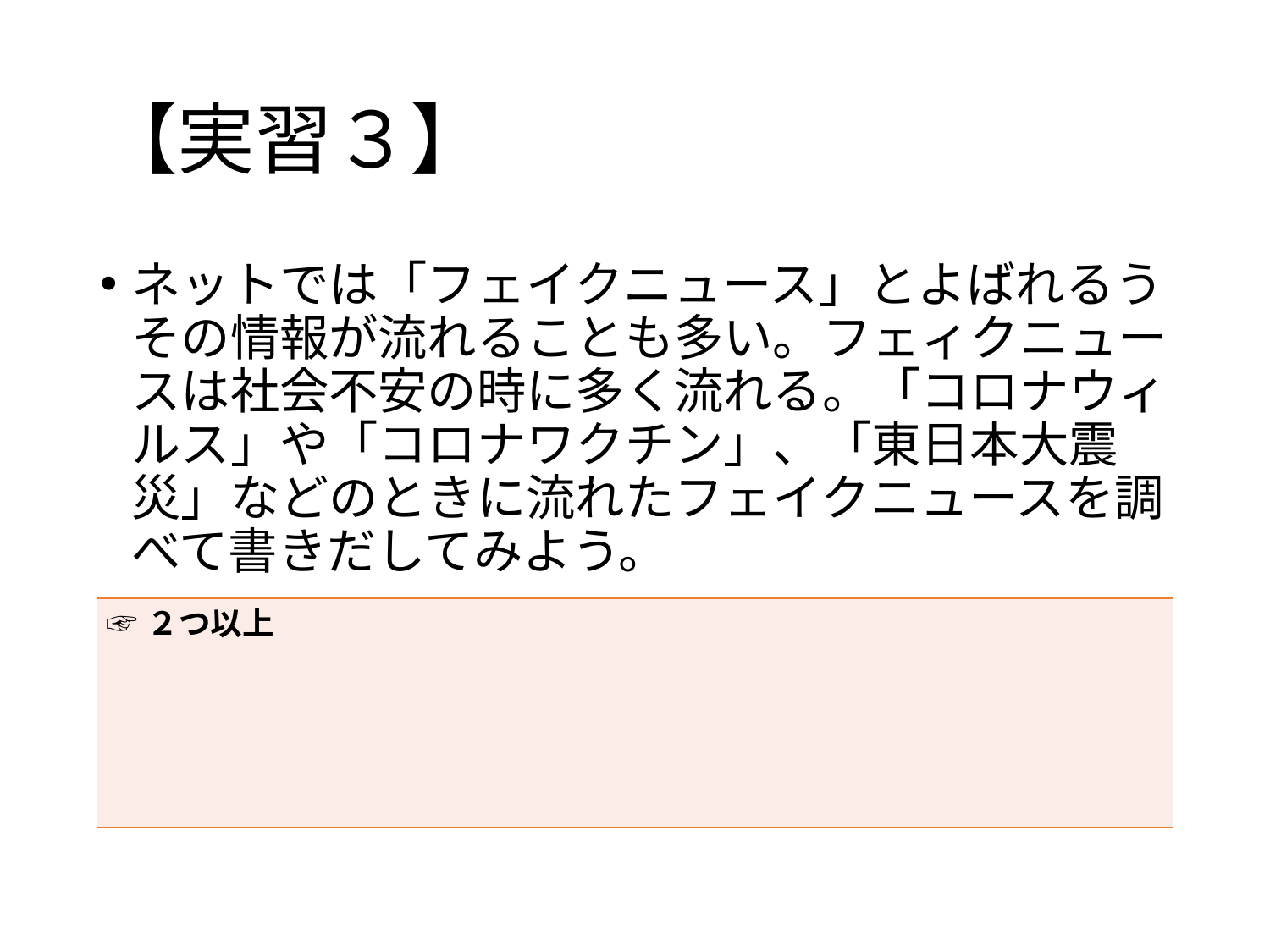

# 【実習３】
ネットでは「フェイクニュース」とよばれるうその情報が流れることも多い。フェィクニュースは社会不安の時に多く流れる。「コロナウィルス」や「コロナワクチン」、「東日本大震災」などのときに流れたフェイクニュースを調べて書きだしてみよう。
| ☞２つ以上 |
| --- |